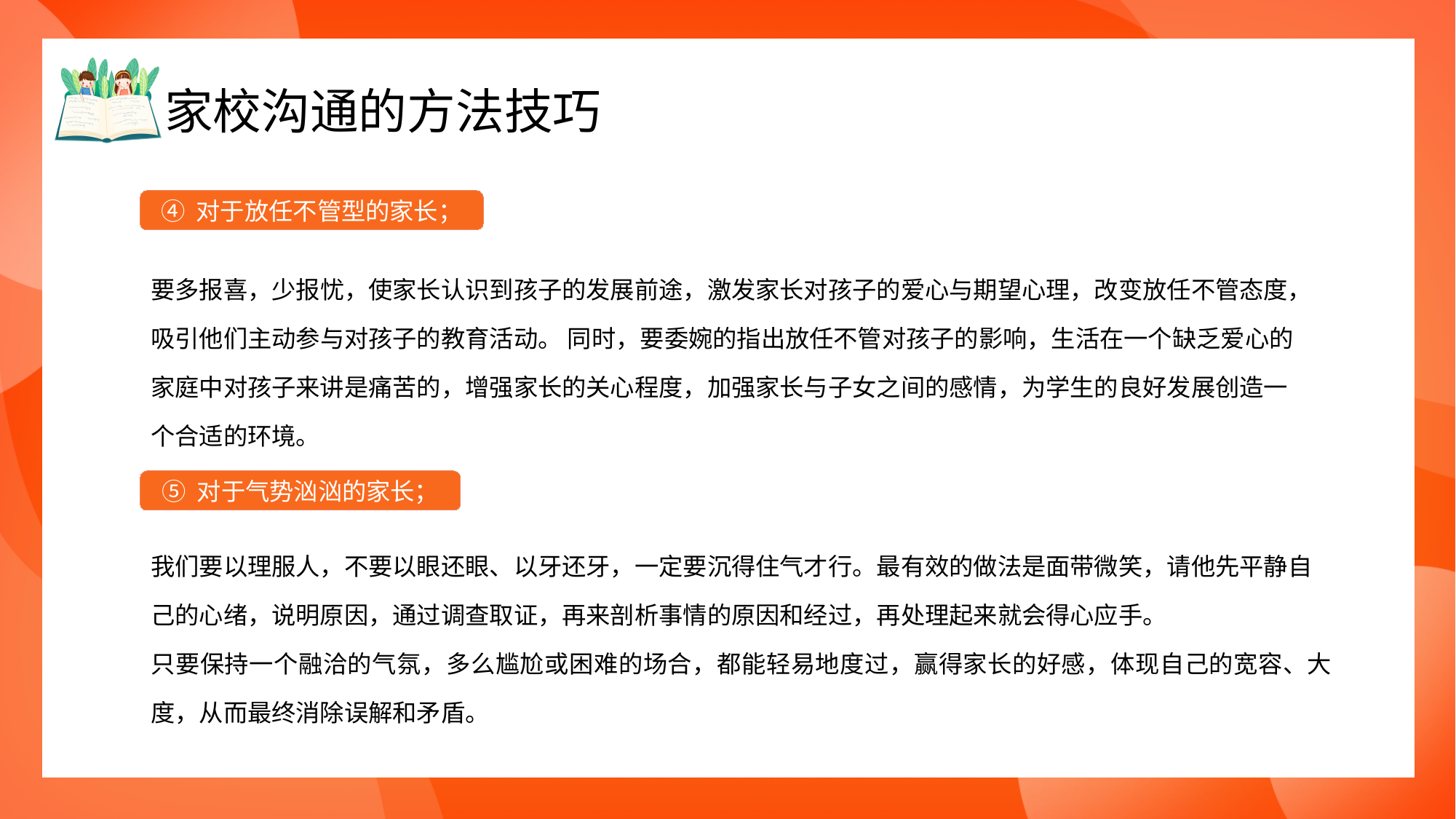

④ 对于放任不管型的家长；
要多报喜，少报忧，使家长认识到孩子的发展前途，激发家长对孩子的爱心与期望心理，改变放任不管态度，吸引他们主动参与对孩子的教育活动。 同时，要委婉的指出放任不管对孩子的影响，生活在一个缺乏爱心的家庭中对孩子来讲是痛苦的，增强家长的关心程度，加强家长与子女之间的感情，为学生的良好发展创造一个合适的环境。
⑤ 对于气势汹汹的家长；
我们要以理服人，不要以眼还眼、以牙还牙，一定要沉得住气才行。最有效的做法是面带微笑，请他先平静自己的心绪，说明原因，通过调查取证，再来剖析事情的原因和经过，再处理起来就会得心应手。
只要保持一个融洽的气氛，多么尴尬或困难的场合，都能轻易地度过，赢得家长的好感，体现自己的宽容、大度，从而最终消除误解和矛盾。